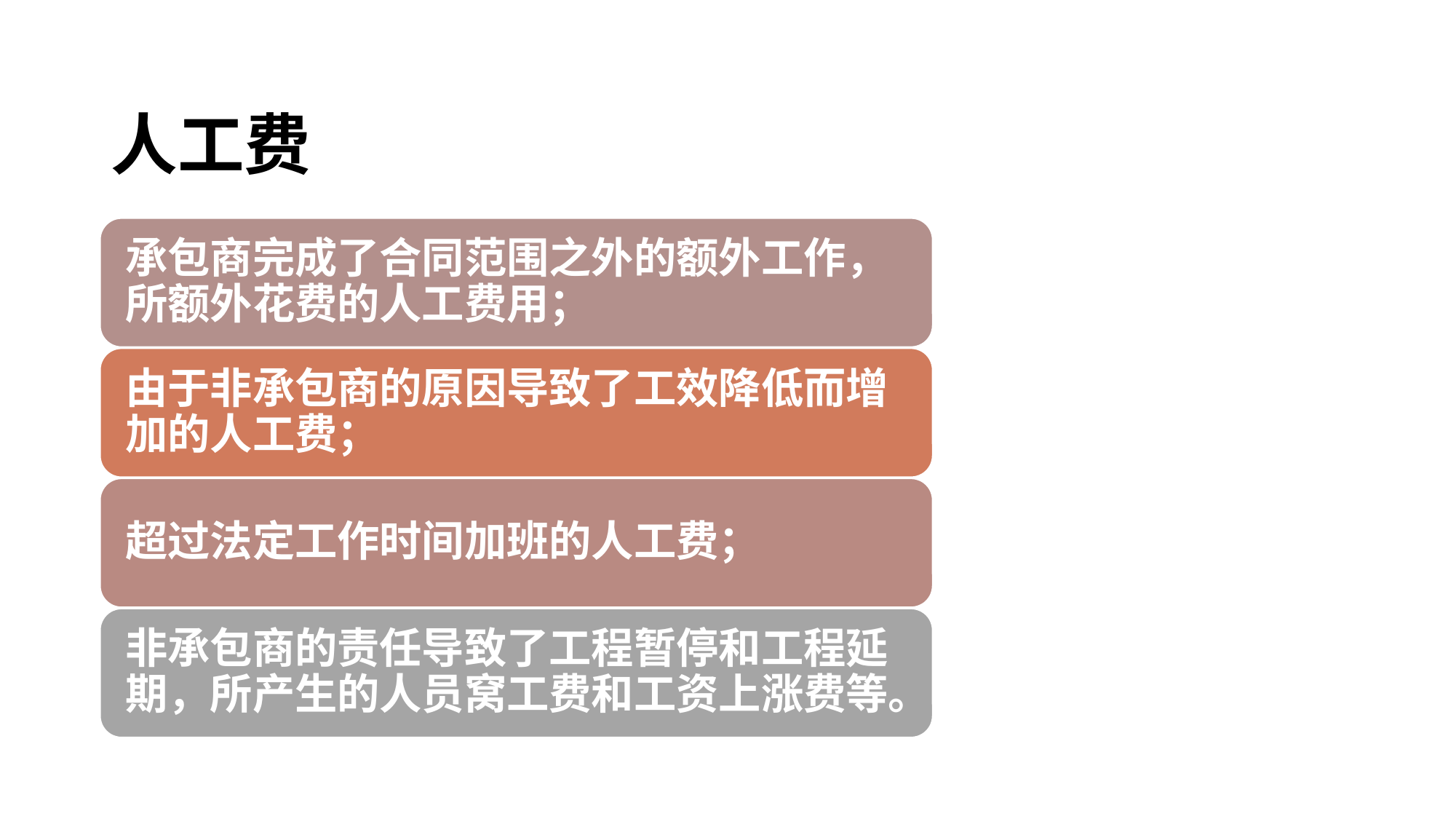

# 人工费
承包商完成了合同范围之外的额外工作，所额外花费的人工费用；
由于非承包商的原因导致了工效降低而增加的人工费；
超过法定工作时间加班的人工费；
非承包商的责任导致了工程暂停和工程延期，所产生的人员窝工费和工资上涨费等。